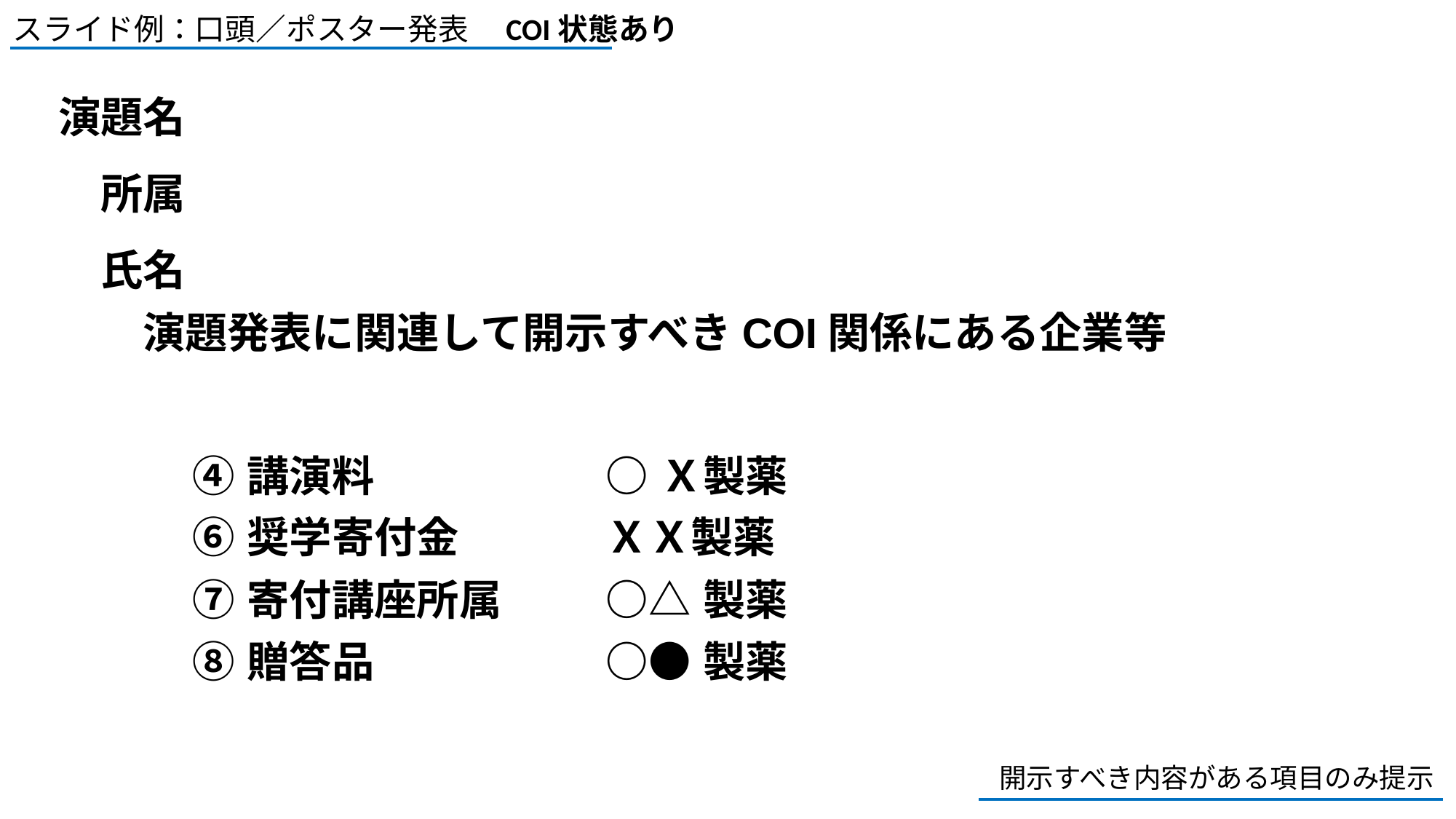

スライド例：口頭／ポスター発表　COI状態あり
演題名
　所属
　氏名
演題発表に関連して開示すべきCOI関係にある企業等
| ④講演料 | ○Ｘ製薬 |
| --- | --- |
| ⑥奨学寄付金 | ＸＸ製薬 |
| ⑦寄付講座所属 | ○△製薬 |
| ⑧贈答品 | ○●製薬 |
開示すべき内容がある項目のみ提示